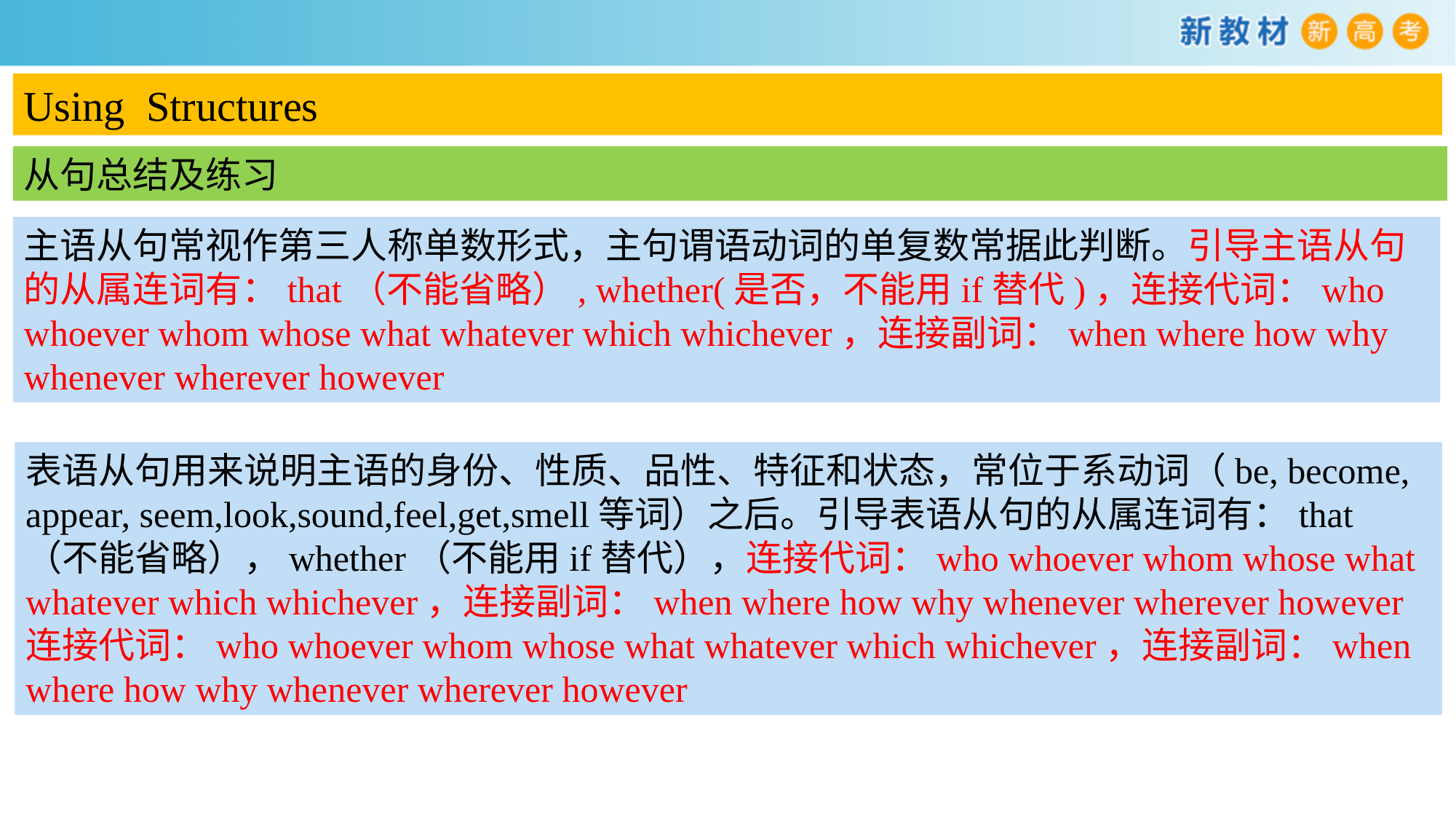

Using  Structures
从句总结及练习
主语从句常视作第三人称单数形式，主句谓语动词的单复数常据此判断。引导主语从句的从属连词有：that（不能省略）, whether(是否，不能用if替代)，连接代词：who whoever whom whose what whatever which whichever，连接副词：when where how why whenever wherever however
表语从句用来说明主语的身份、性质、品性、特征和状态，常位于系动词（be, become, appear, seem,look,sound,feel,get,smell等词）之后。引导表语从句的从属连词有：that（不能省略），whether（不能用if替代），连接代词：who whoever whom whose what whatever which whichever，连接副词：when where how why whenever wherever however连接代词：who whoever whom whose what whatever which whichever，连接副词：when where how why whenever wherever however